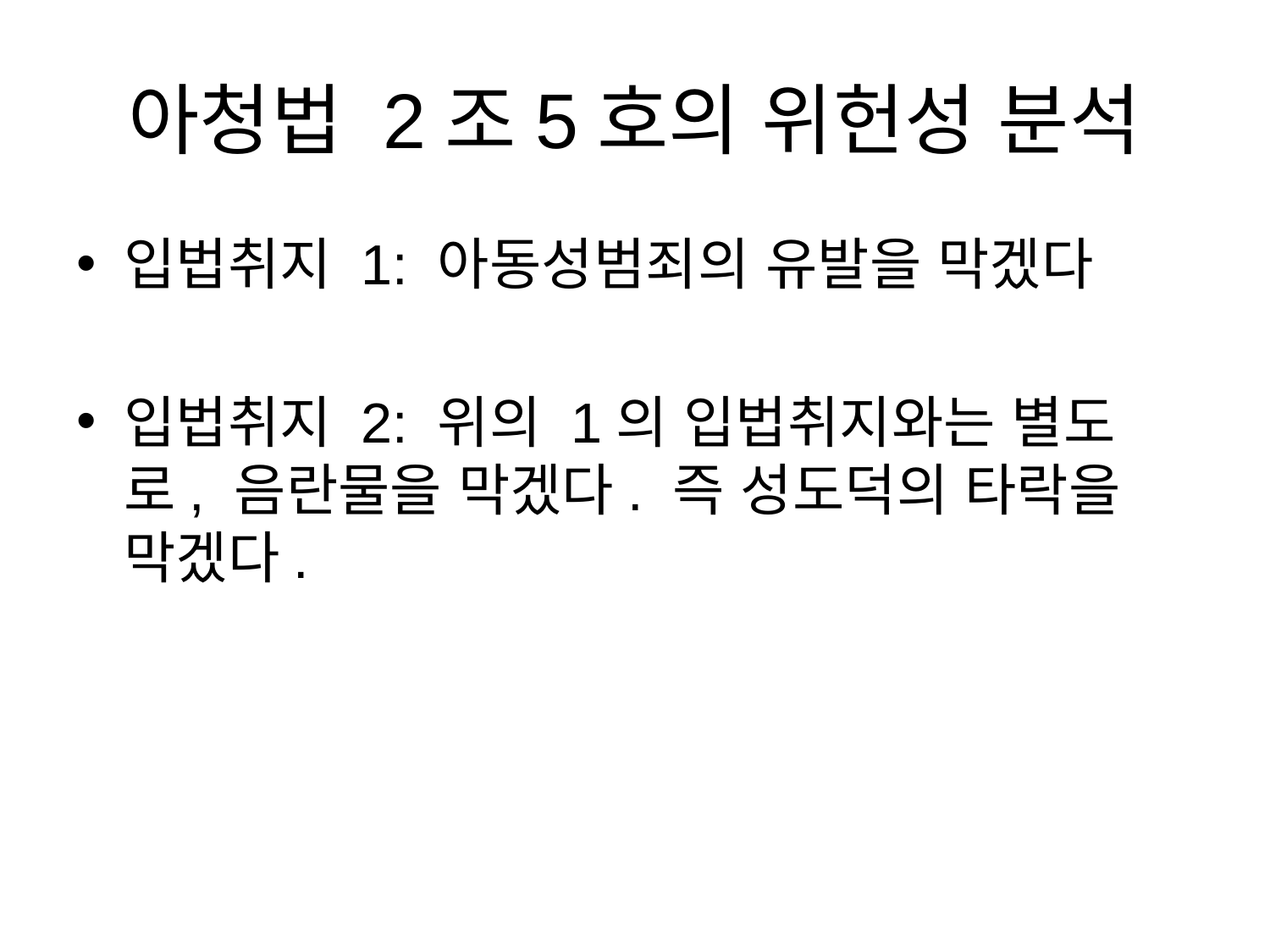

# 아청법 2조5호의 위헌성 분석
입법취지 1: 아동성범죄의 유발을 막겠다

입법취지 2: 위의 1의 입법취지와는 별도로, 음란물을 막겠다. 즉 성도덕의 타락을 막겠다.